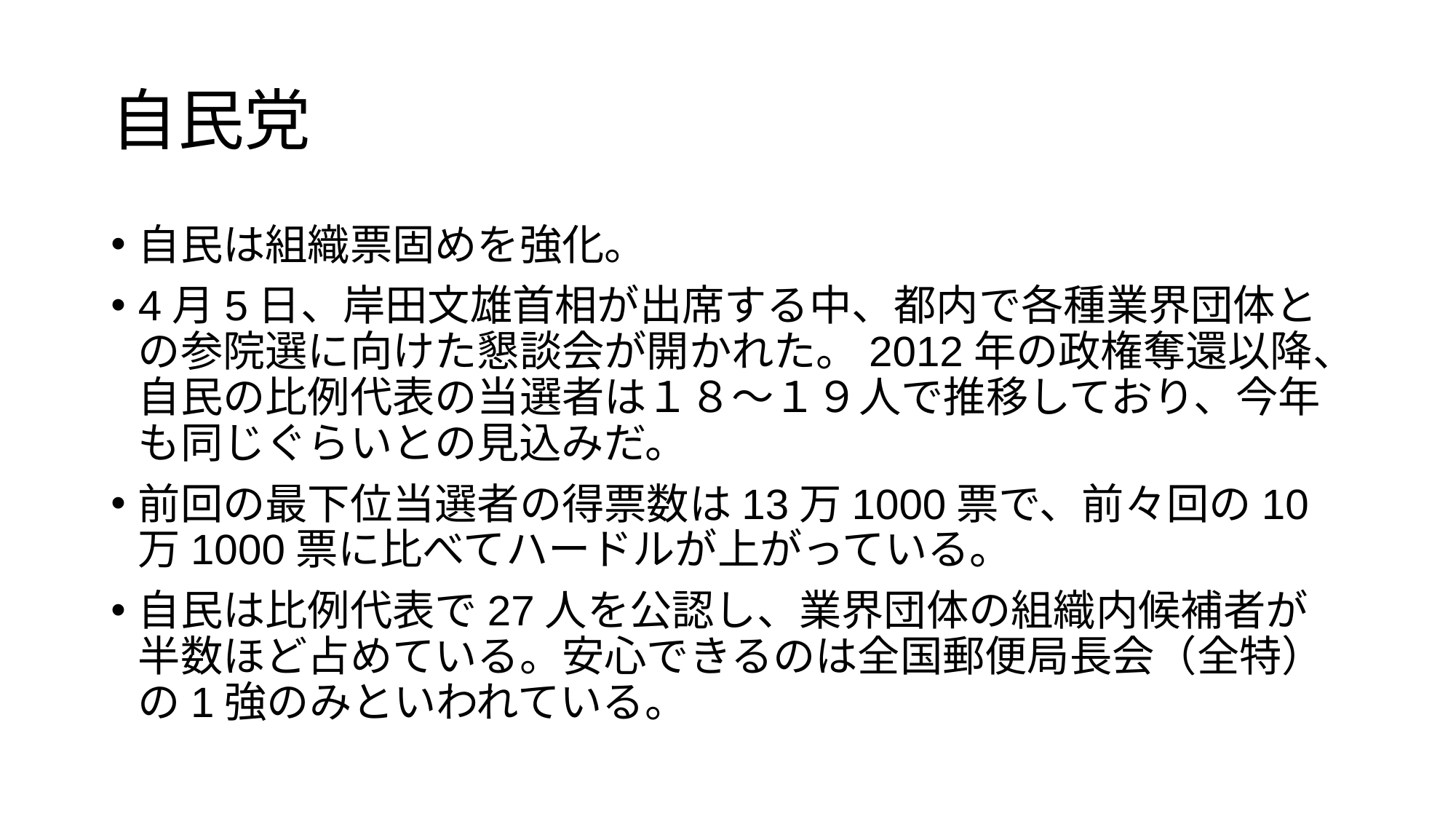

# 自民党
自民は組織票固めを強化。
4月5日、岸田文雄首相が出席する中、都内で各種業界団体との参院選に向けた懇談会が開かれた。2012年の政権奪還以降、自民の比例代表の当選者は１８～１９人で推移しており、今年も同じぐらいとの見込みだ。
前回の最下位当選者の得票数は13万1000票で、前々回の10万1000票に比べてハードルが上がっている。
自民は比例代表で27人を公認し、業界団体の組織内候補者が半数ほど占めている。安心できるのは全国郵便局長会（全特）の1強のみといわれている。